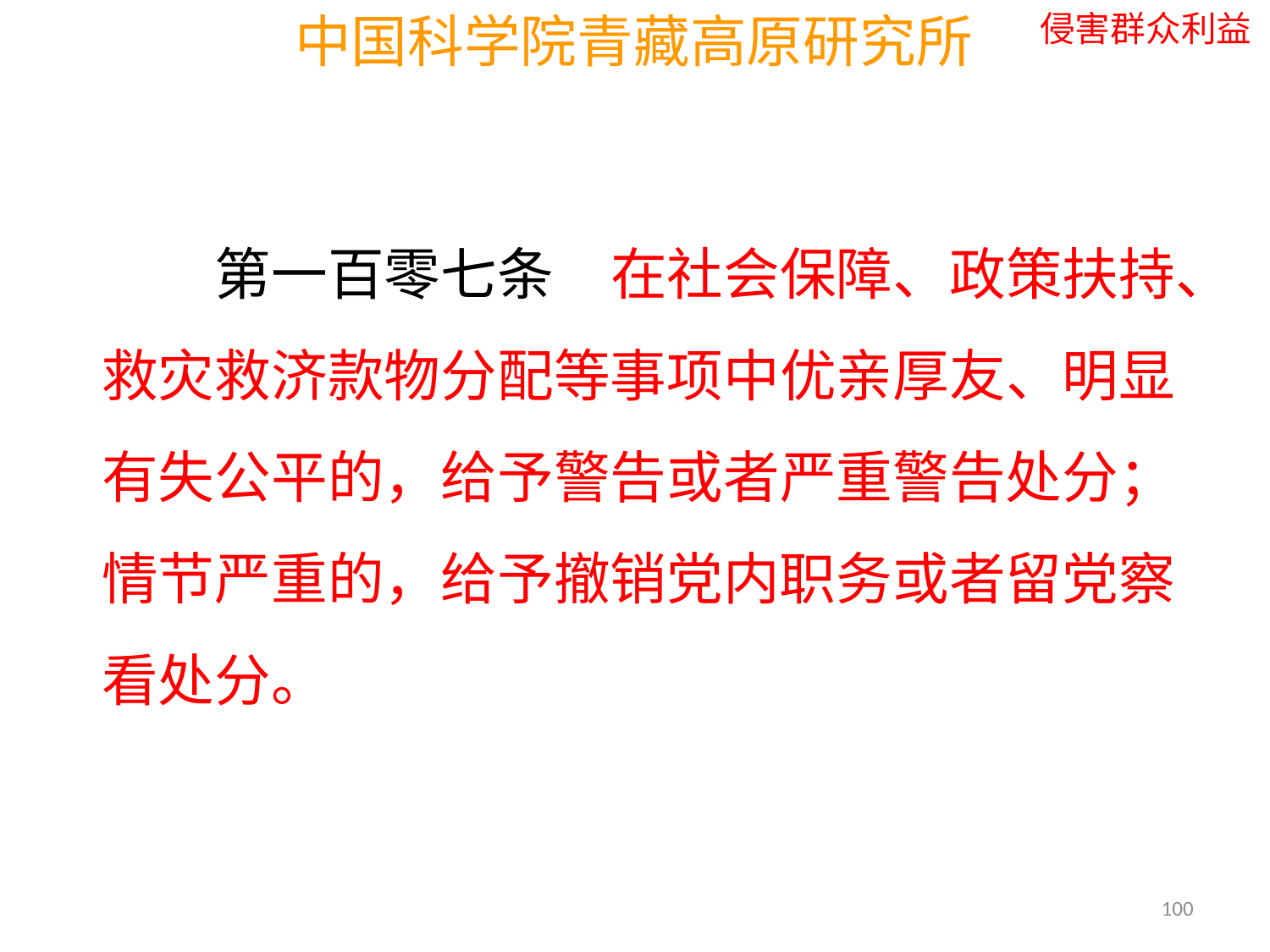

侵害群众利益
　　第一百零七条　在社会保障、政策扶持、救灾救济款物分配等事项中优亲厚友、明显有失公平的，给予警告或者严重警告处分；情节严重的，给予撤销党内职务或者留党察看处分。
100